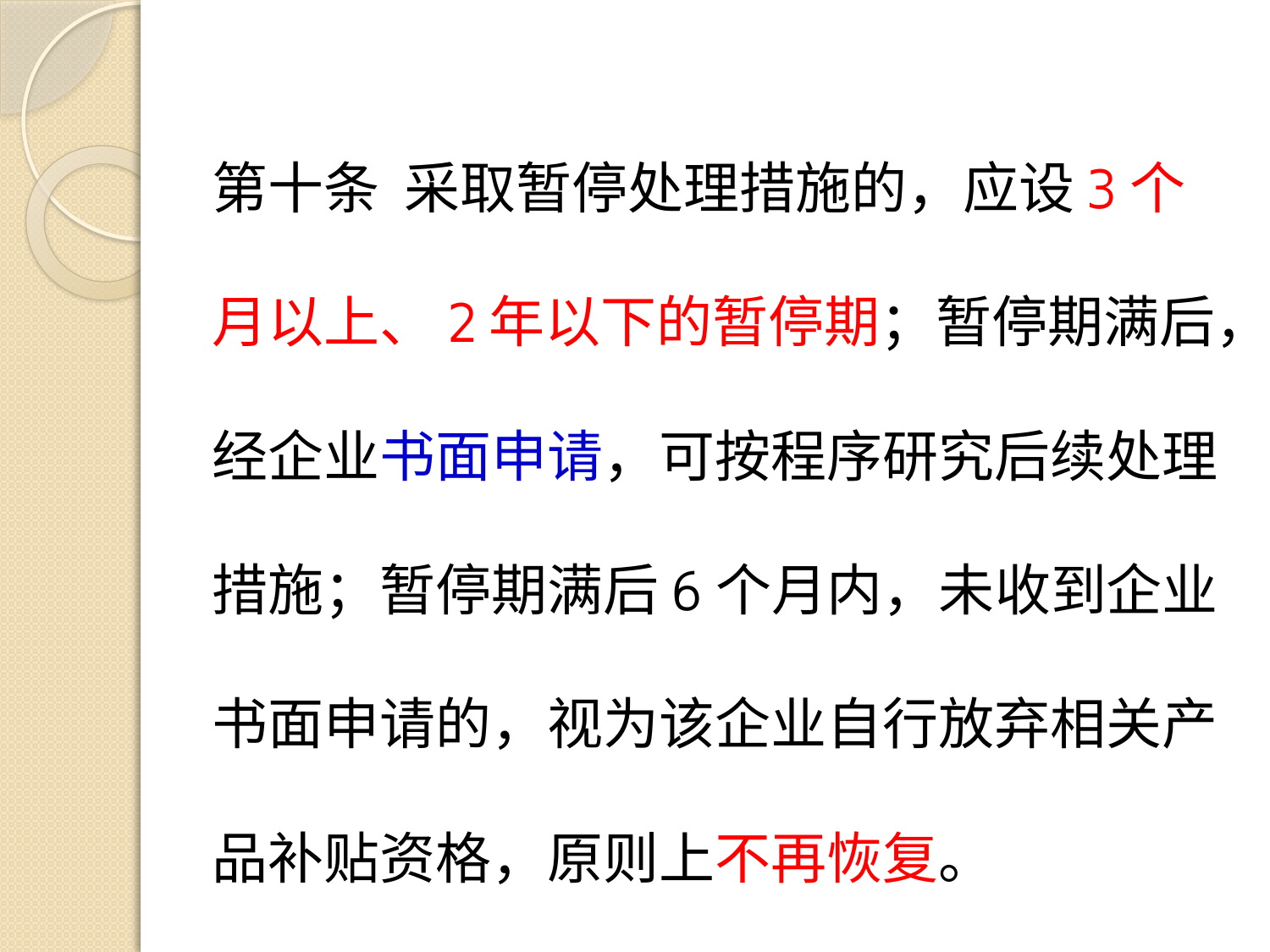

第十条  采取暂停处理措施的，应设3个月以上、2年以下的暂停期；暂停期满后，经企业书面申请，可按程序研究后续处理措施；暂停期满后6个月内，未收到企业书面申请的，视为该企业自行放弃相关产品补贴资格，原则上不再恢复。